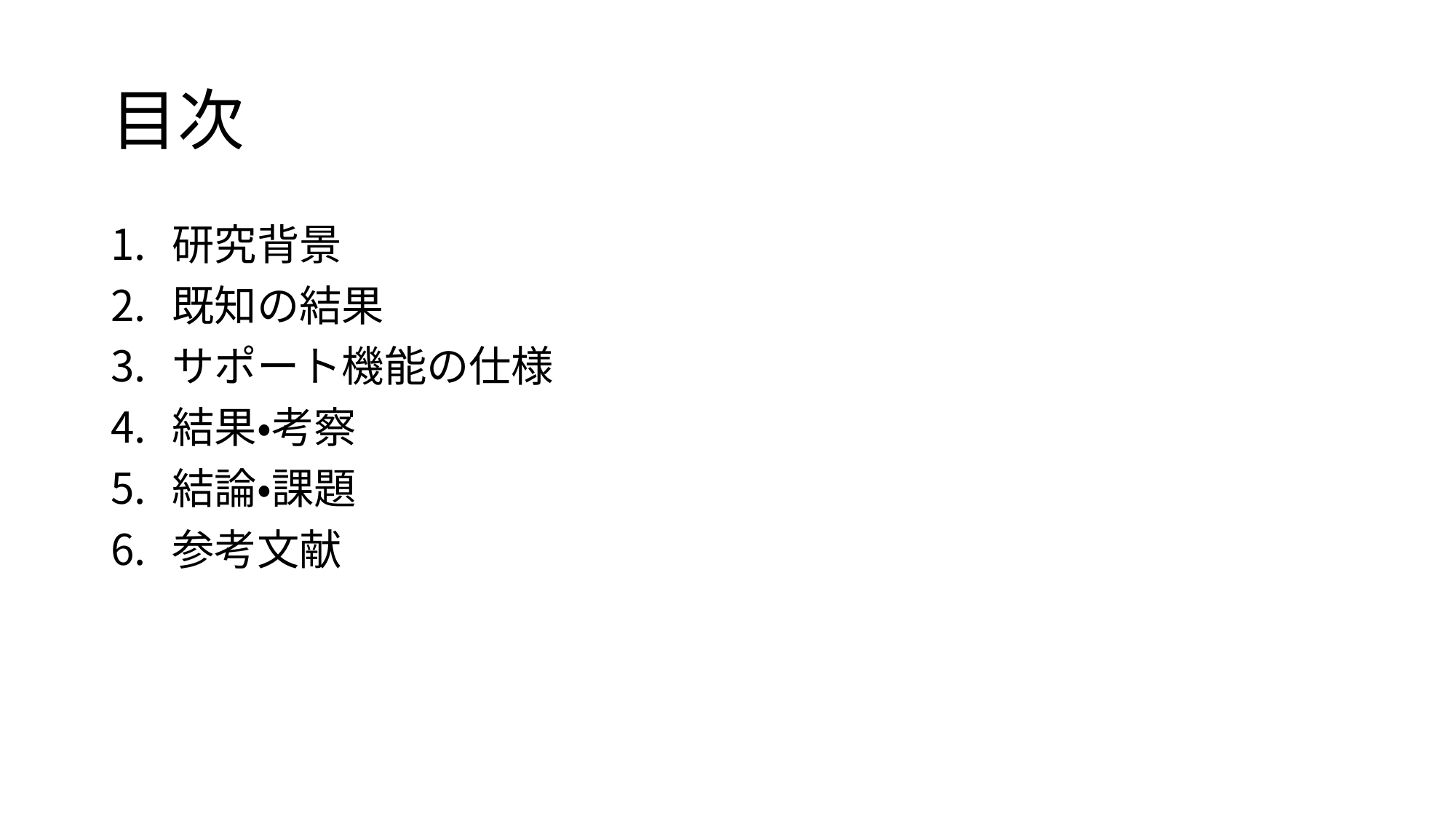

# 目次
研究背景
既知の結果
サポート機能の仕様
結果・考察
結論・課題
参考文献